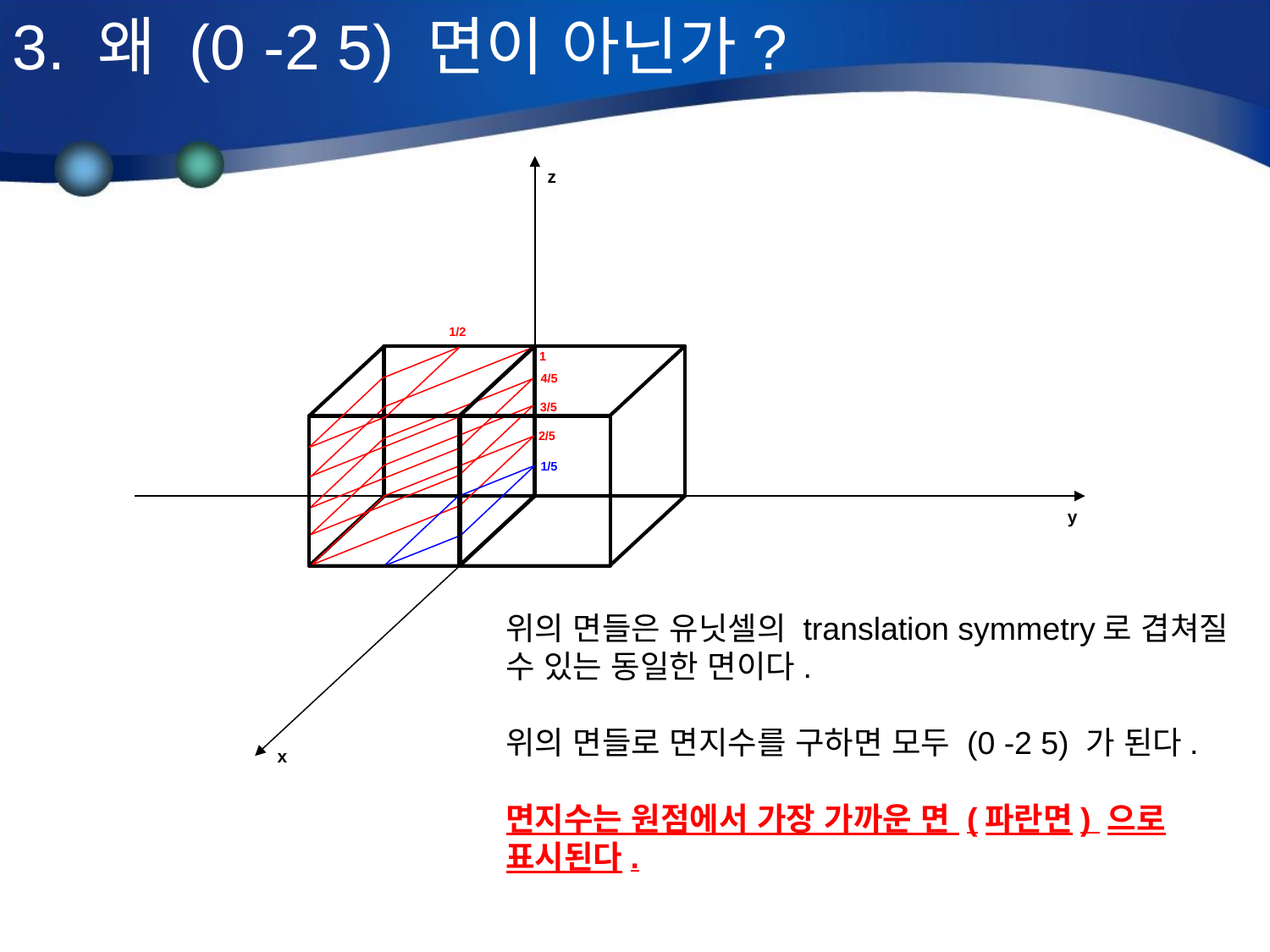

3. 왜 (0 -2 5) 면이 아닌가?
z
1/2
1

4/5
3/5

2/5
1/5

y
위의 면들은 유닛셀의 translation symmetry로 겹쳐질 수 있는 동일한 면이다.

위의 면들로 면지수를 구하면 모두 (0 -2 5) 가 된다.

면지수는 원점에서 가장 가까운 면 (파란면) 으로 표시된다.
x